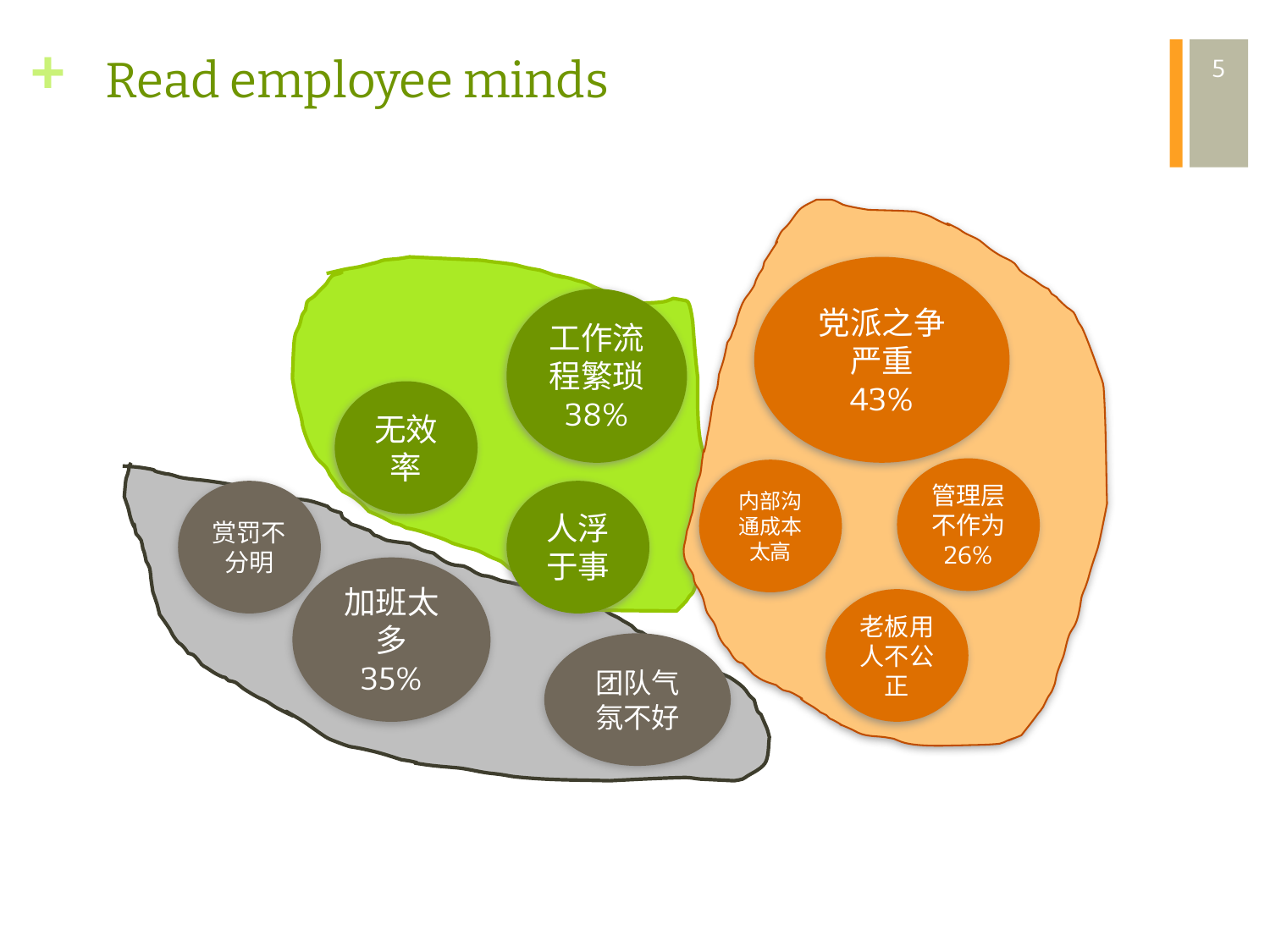

5
# Read employee minds

党派之争严重
43%
工作流程繁琐
38%
无效率
管理层不作为
26%
内部沟通成本太高

赏罚不分明
人浮于事
加班太多
35%
老板用人不公正
团队气氛不好